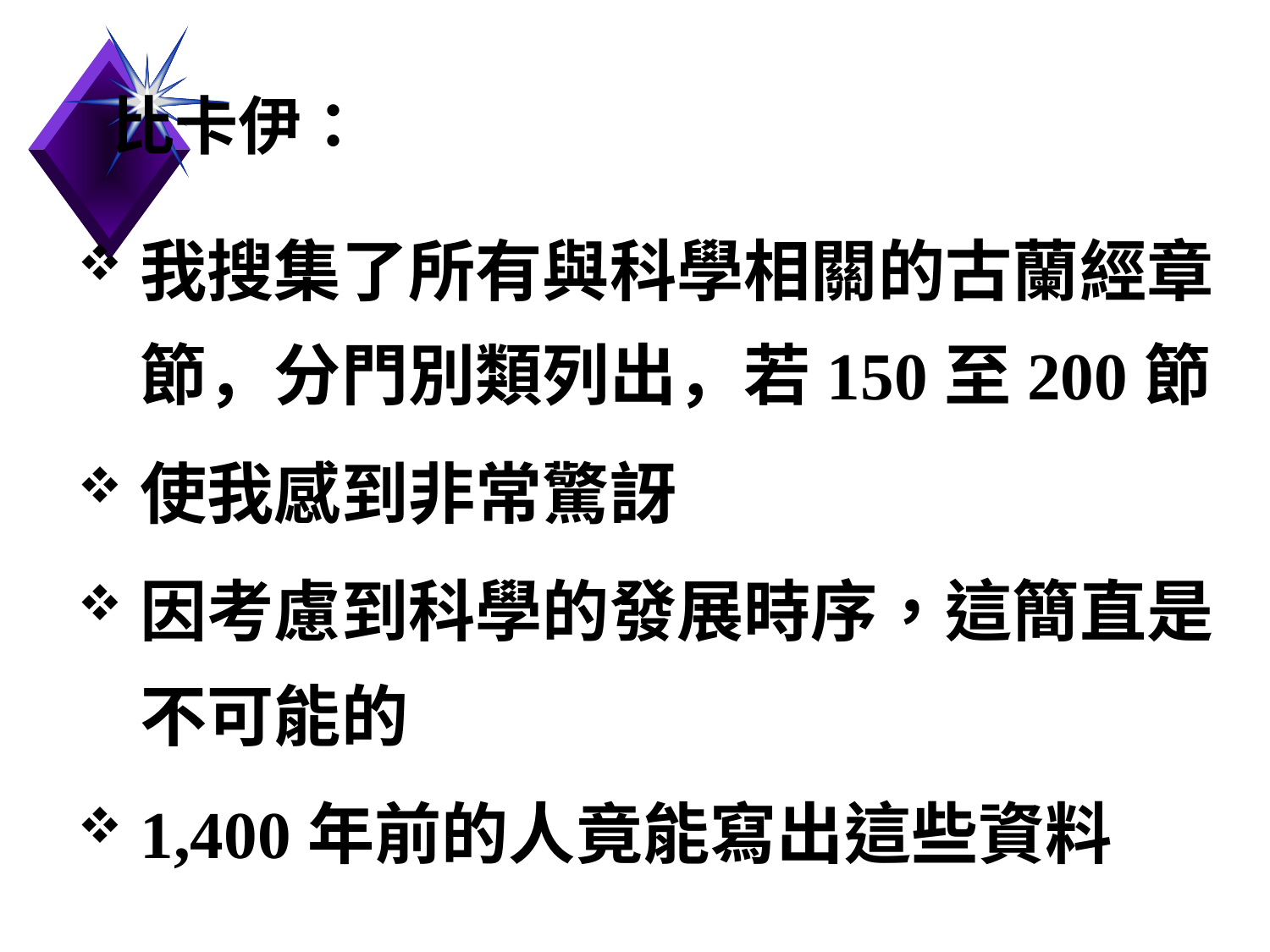

比卡伊：
我搜集了所有與科學相關的古蘭經章節，分門別類列出，若150至200節
使我感到非常驚訝
因考慮到科學的發展時序，這簡直是不可能的
1,400年前的人竟能寫出這些資料